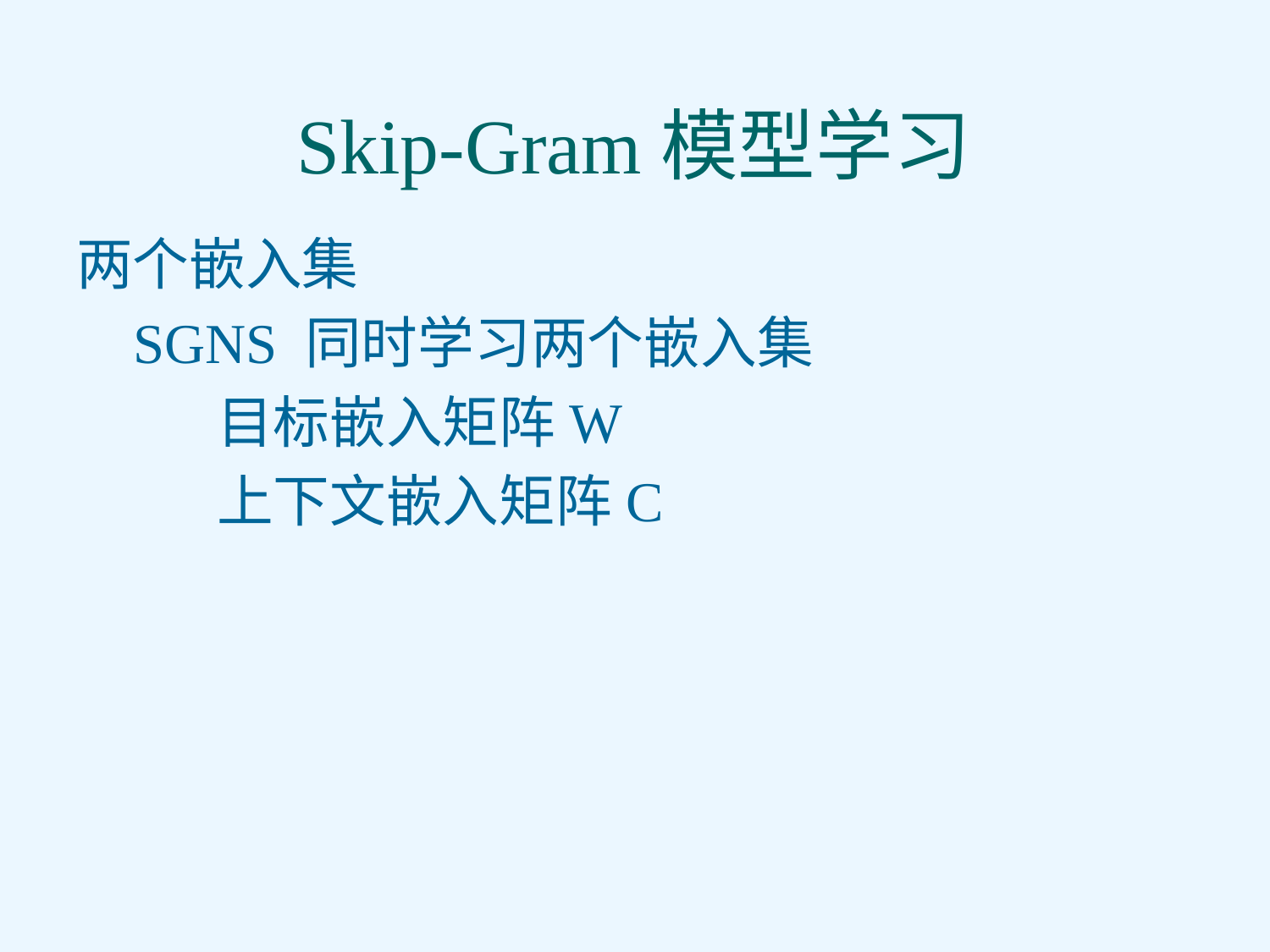

# Skip-Gram模型学习
两个嵌入集
    SGNS 同时学习两个嵌入集
          目标嵌入矩阵W
          上下文嵌入矩阵C